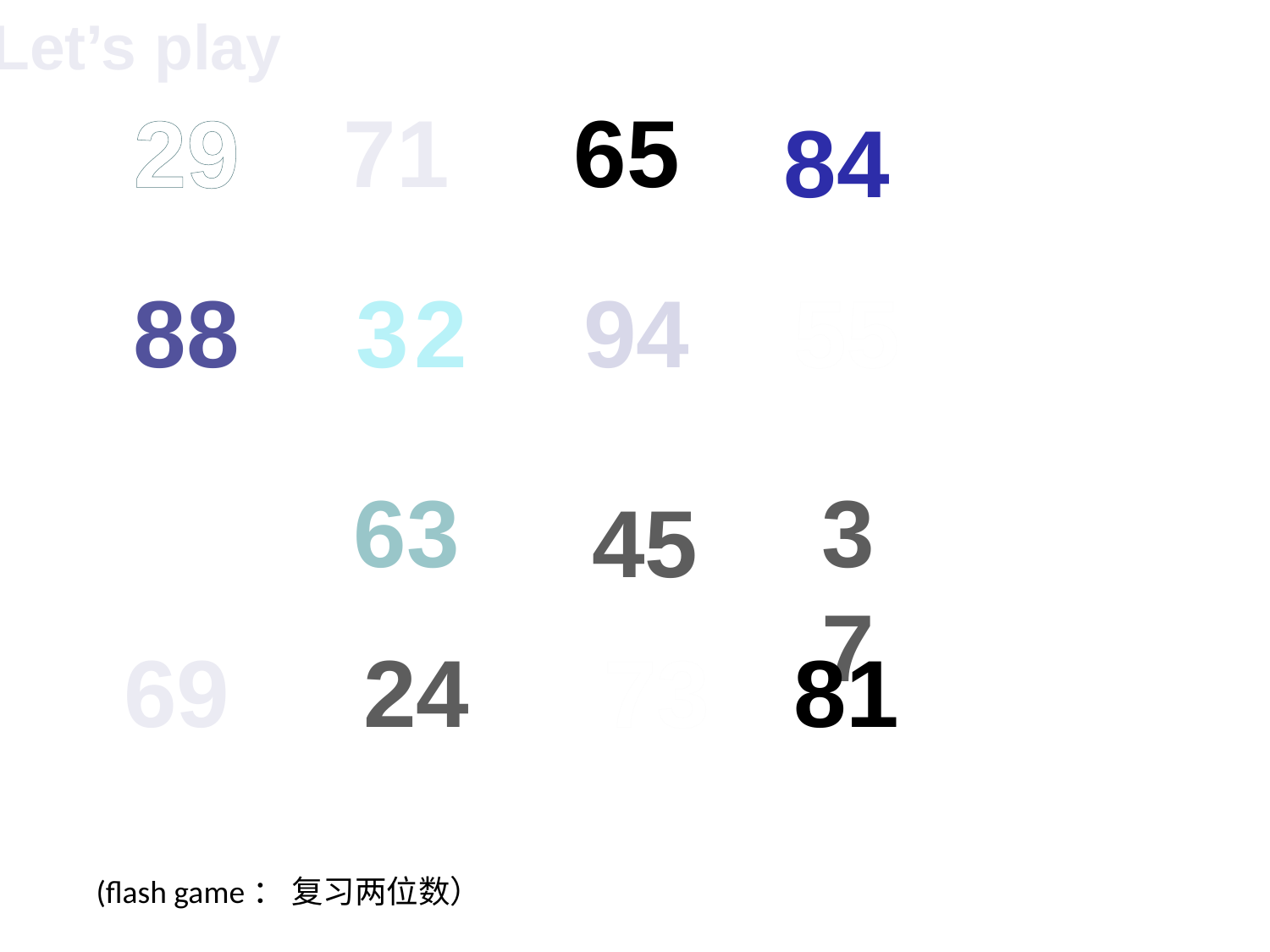

Let’s play
29
71
65
84
88
32
94
55
52
63
37
45
69
24
73
81
(flash game： 复习两位数）